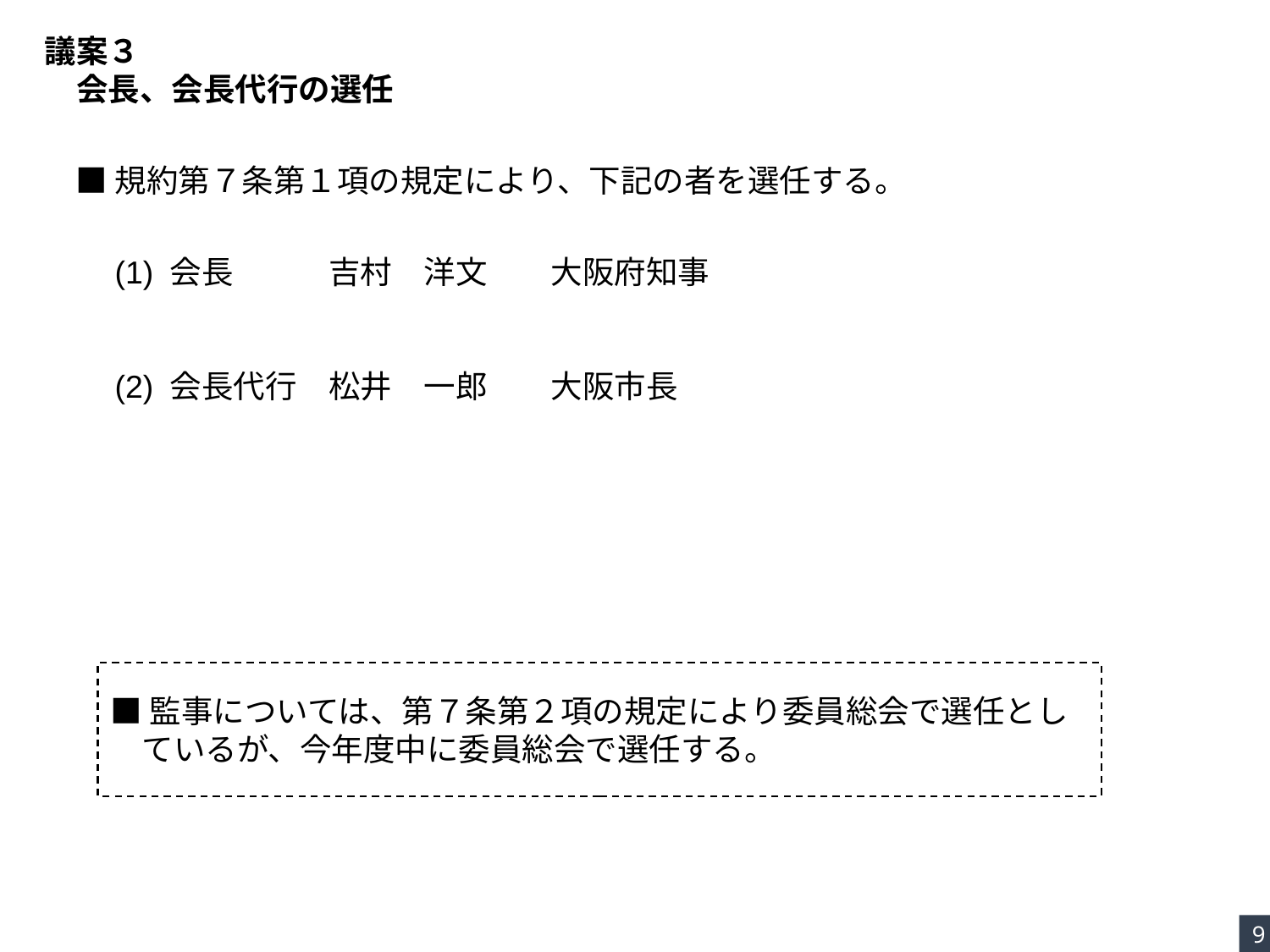

議案３
　会長、会長代行の選任
■規約第７条第１項の規定により、下記の者を選任する。
　(1) 会長　　　吉村　洋文　　大阪府知事

　(2) 会長代行　松井　一郎　　大阪市長

■監事については、第７条第２項の規定により委員総会で選任とし　ているが、今年度中に委員総会で選任する。
9